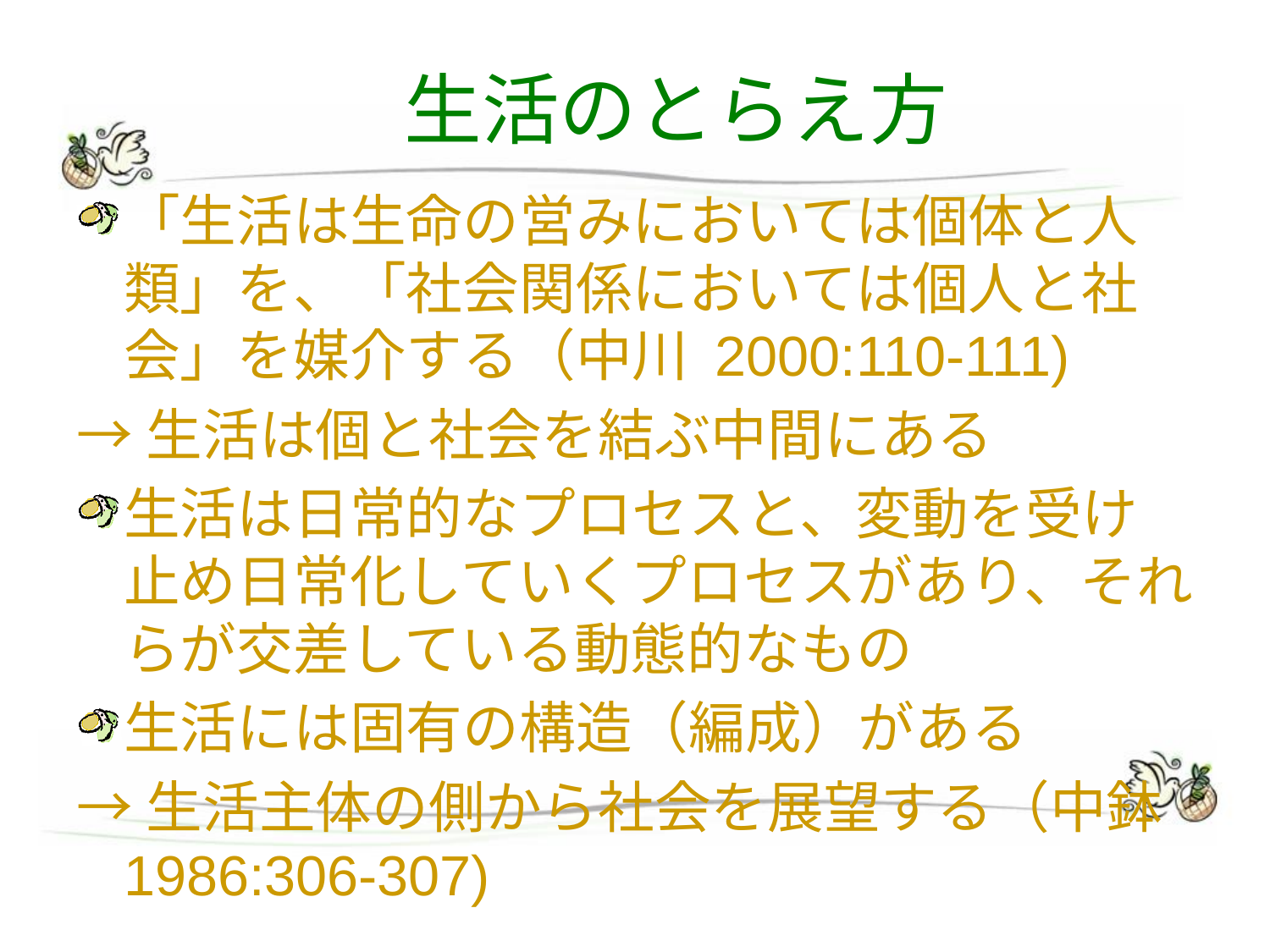

# 生活のとらえ方
「生活は生命の営みにおいては個体と人類」を、「社会関係においては個人と社会」を媒介する（中川 2000:110-111)
→生活は個と社会を結ぶ中間にある
生活は日常的なプロセスと、変動を受け止め日常化していくプロセスがあり、それらが交差している動態的なもの
生活には固有の構造（編成）がある
→生活主体の側から社会を展望する（中鉢 1986:306-307)